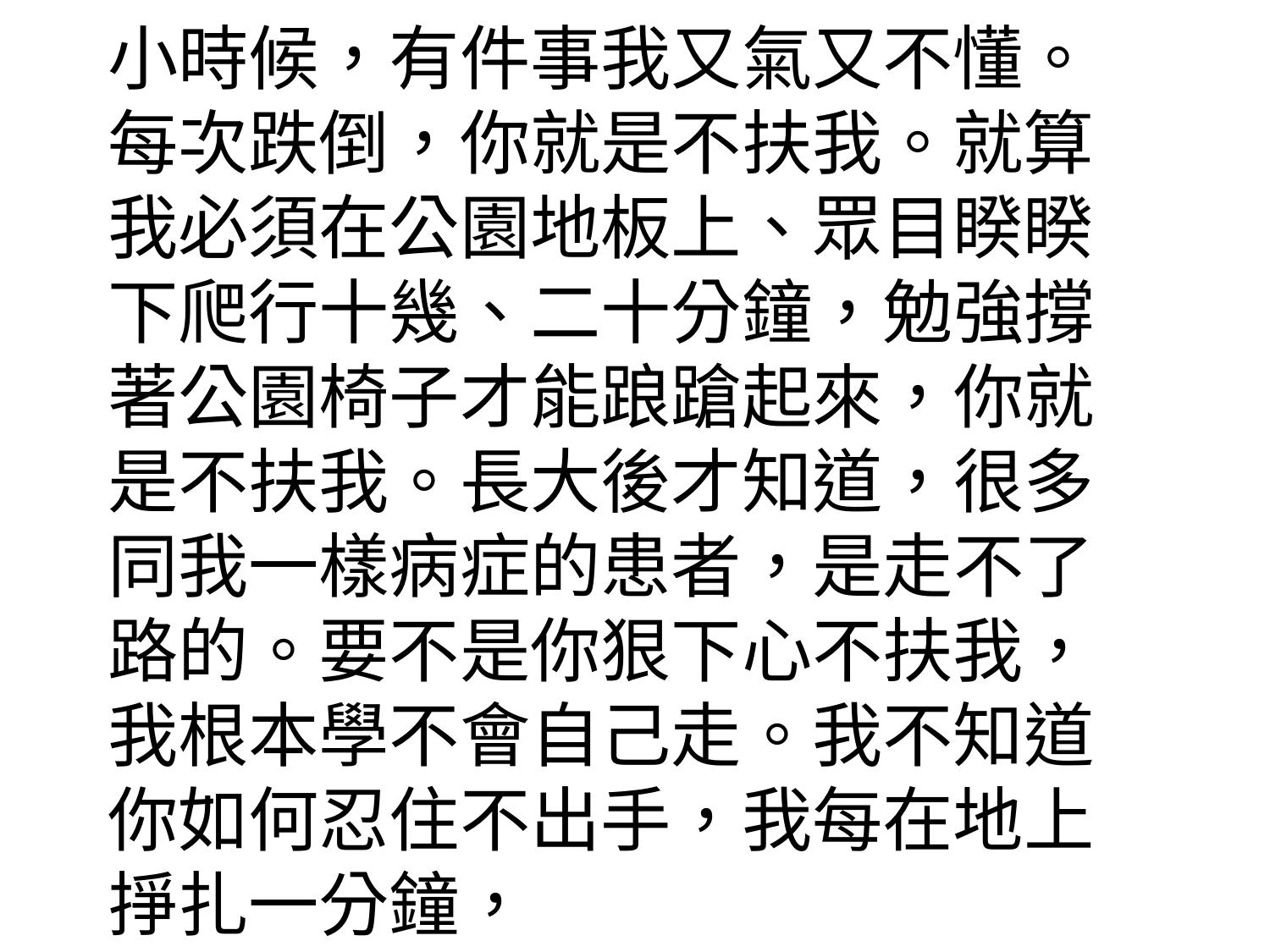

小時候，有件事我又氣又不懂。每次跌倒，你就是不扶我。就算我必須在公園地板上、眾目睽睽下爬行十幾、二十分鐘，勉強撐著公園椅子才能踉蹌起來，你就是不扶我。長大後才知道，很多同我一樣病症的患者，是走不了路的。要不是你狠下心不扶我，我根本學不會自己走。我不知道你如何忍住不出手，我每在地上掙扎一分鐘，